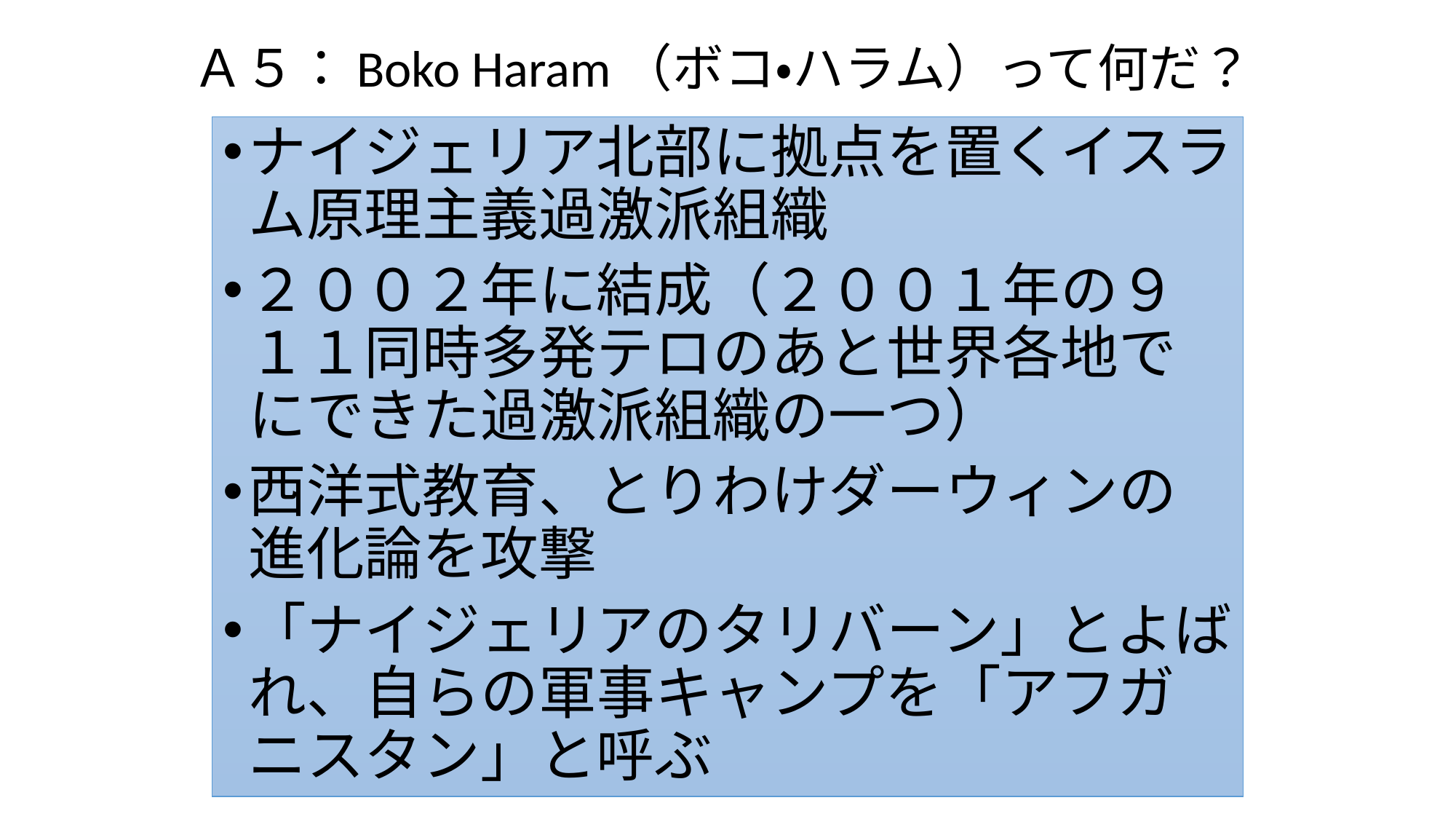

# Ａ５：Boko Haram（ボコ・ハラム）って何だ？
ナイジェリア北部に拠点を置くイスラム原理主義過激派組織
２００２年に結成（２００１年の９１１同時多発テロのあと世界各地でにできた過激派組織の一つ）
西洋式教育、とりわけダーウィンの進化論を攻撃
「ナイジェリアのタリバーン」とよばれ、自らの軍事キャンプを「アフガニスタン」と呼ぶ